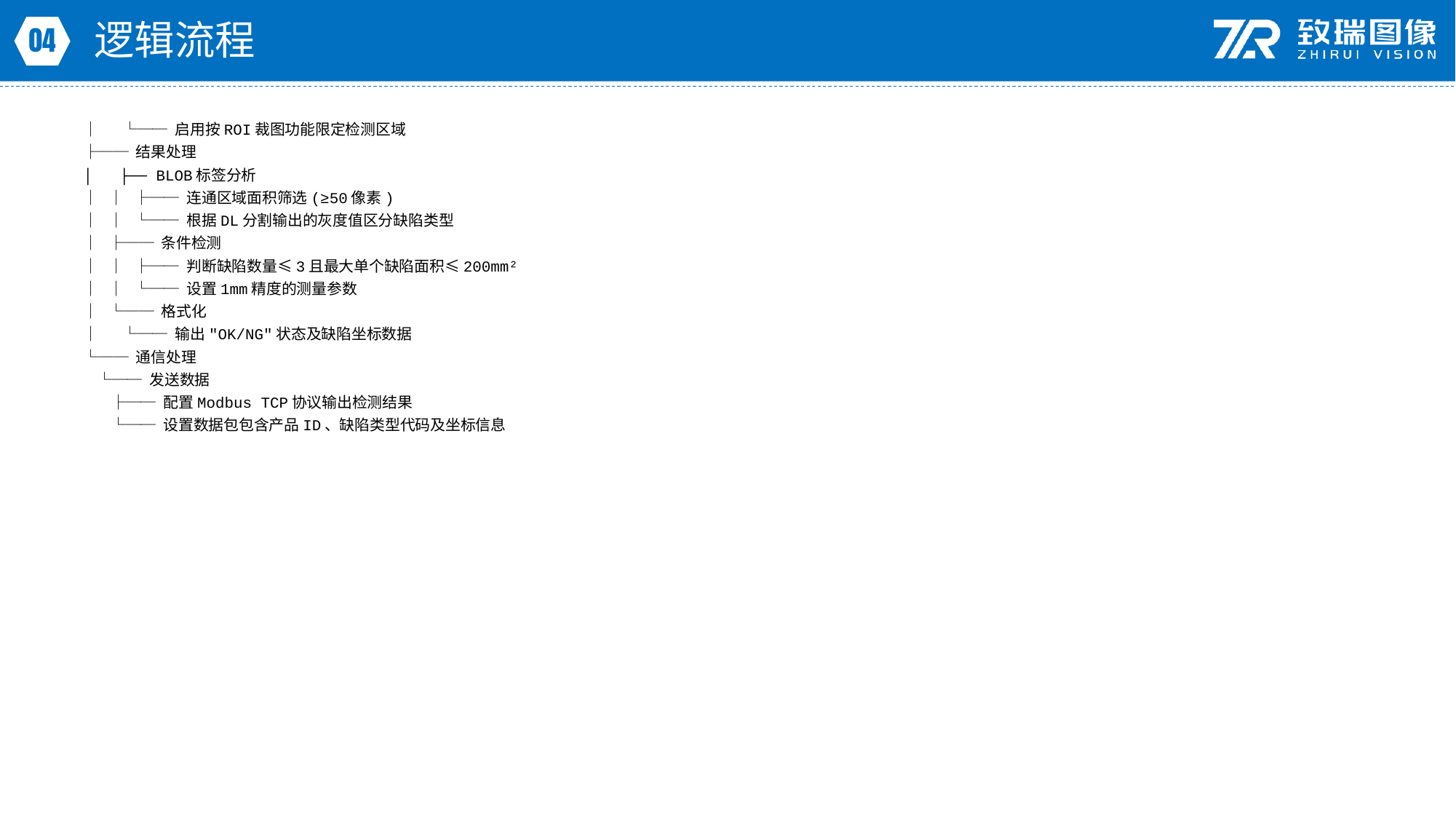

逻辑流程
04

│       └── 启用按ROI裁图功能限定检测区域
├── 结果处理
│   ├── BLOB标签分析
│   │   ├── 连通区域面积筛选(≥50像素)
│   │   └── 根据DL分割输出的灰度值区分缺陷类型
│   ├── 条件检测
│   │   ├── 判断缺陷数量≤3且最大单个缺陷面积≤200mm²
│   │   └── 设置1mm精度的测量参数
│   └── 格式化
│       └── 输出"OK/NG"状态及缺陷坐标数据
└── 通信处理
    └── 发送数据
        ├── 配置Modbus TCP协议输出检测结果
        └── 设置数据包包含产品ID、缺陷类型代码及坐标信息